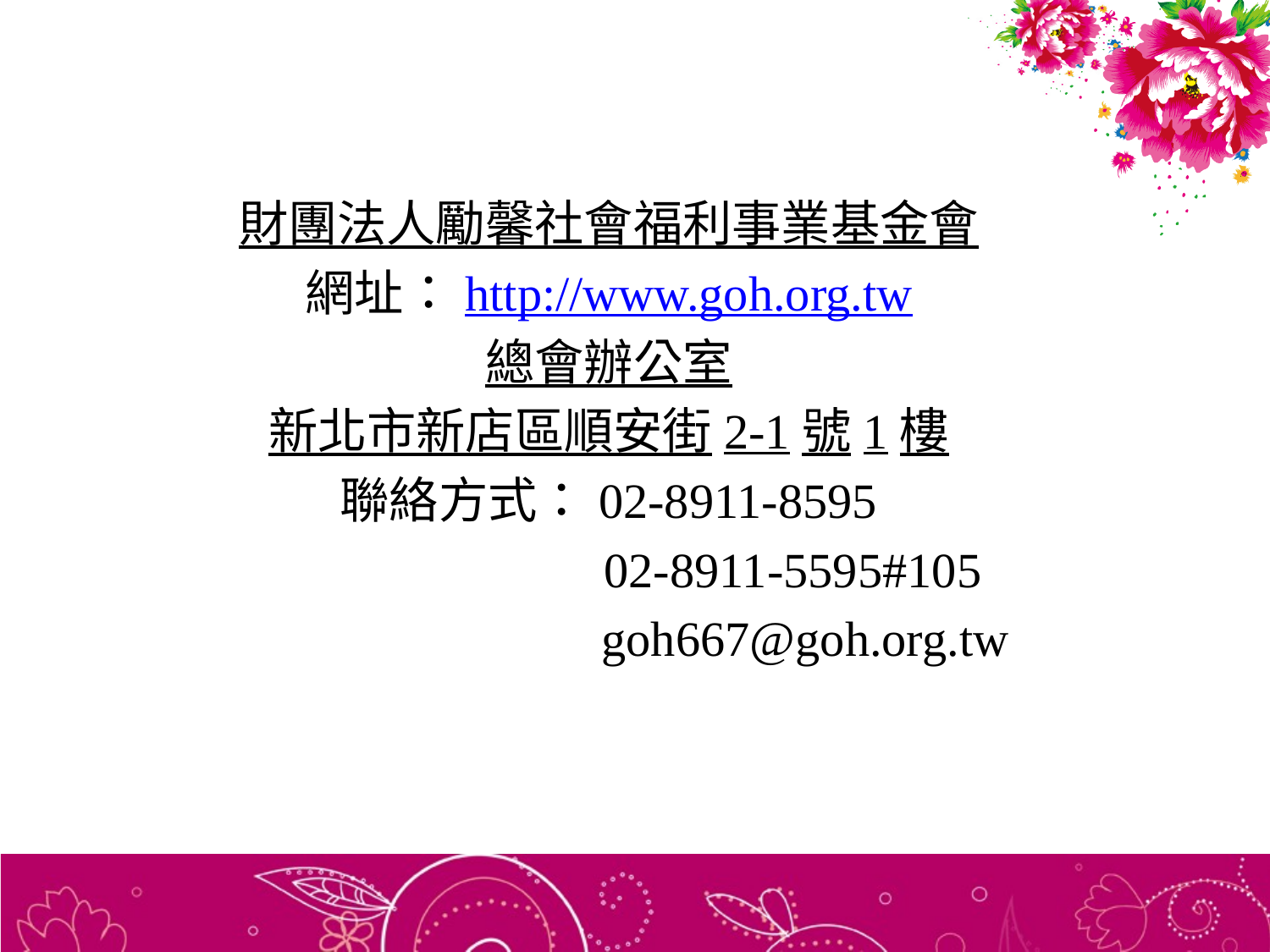

財團法人勵馨社會福利事業基金會
網址：http://www.goh.org.tw
總會辦公室
新北市新店區順安街2-1號1樓
聯絡方式：02-8911-8595
                              02-8911-5595#105
                                goh667@goh.org.tw